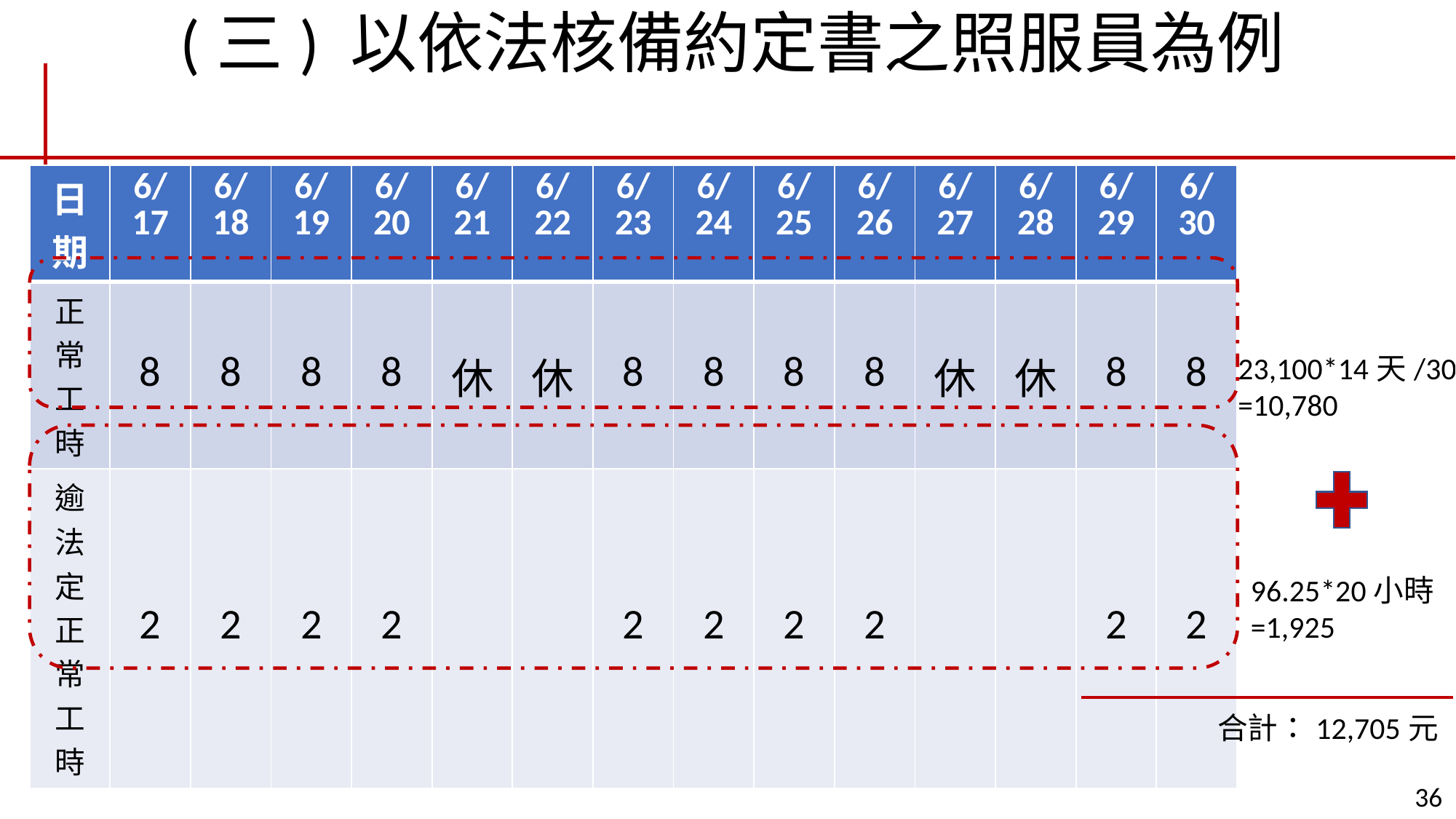

# (三) 以依法核備約定書之照服員為例
| 日期 | 6/ 17 | 6/ 18 | 6/ 19 | 6/ 20 | 6/ 21 | 6/ 22 | 6/ 23 | 6/ 24 | 6/ 25 | 6/ 26 | 6/ 27 | 6/ 28 | 6/ 29 | 6/ 30 |
| --- | --- | --- | --- | --- | --- | --- | --- | --- | --- | --- | --- | --- | --- | --- |
| 正常工時 | 8 | 8 | 8 | 8 | 休 | 休 | 8 | 8 | 8 | 8 | 休 | 休 | 8 | 8 |
| 逾法定正常工時 | 2 | 2 | 2 | 2 |  |  | 2 | 2 | 2 | 2 |  |  | 2 | 2 |

23,100*14天/30
=10,780

96.25*20小時
=1,925
合計：12,705元
36